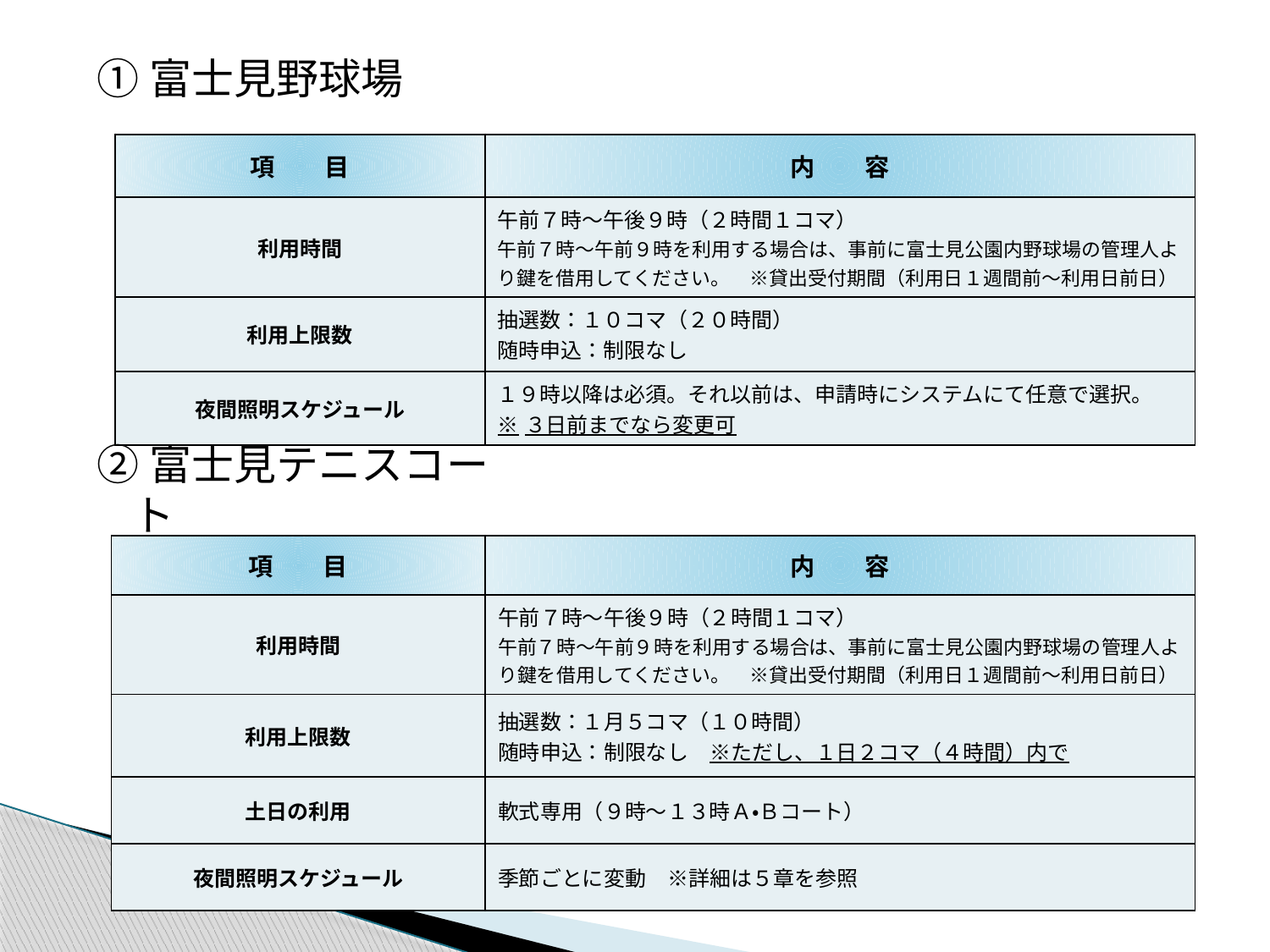

①富士見野球場
| 項　　目 | 内　　容 |
| --- | --- |
| 利用時間 | 午前７時～午後９時（２時間１コマ） 午前７時～午前９時を利用する場合は、事前に富士見公園内野球場の管理人より鍵を借用してください。　※貸出受付期間（利用日１週間前～利用日前日） |
| 利用上限数 | 抽選数：１０コマ（２０時間） 随時申込：制限なし |
| 夜間照明スケジュール | １９時以降は必須。それ以前は、申請時にシステムにて任意で選択。 ※３日前までなら変更可 |
②富士見テニスコート
| 項　　目 | 内　　容 |
| --- | --- |
| 利用時間 | 午前７時～午後９時（２時間１コマ） 午前７時～午前９時を利用する場合は、事前に富士見公園内野球場の管理人より鍵を借用してください。　※貸出受付期間（利用日１週間前～利用日前日） |
| 利用上限数 | 抽選数：１月５コマ（１０時間） 随時申込：制限なし　※ただし、１日２コマ（４時間）内で |
| 土日の利用 | 軟式専用（９時～１３時Ａ・Ｂコート） |
| 夜間照明スケジュール | 季節ごとに変動　※詳細は５章を参照 |